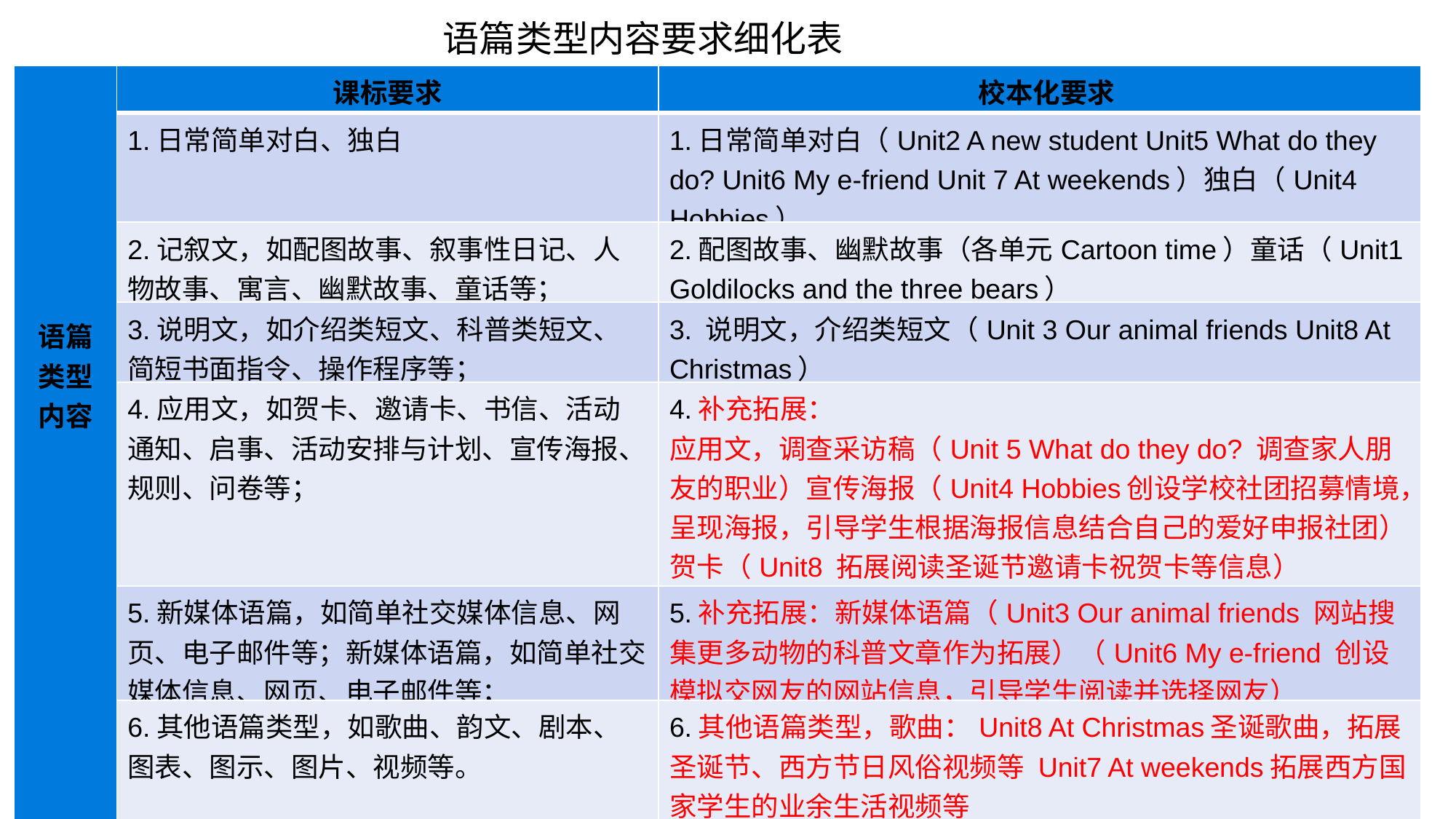

语篇类型内容要求细化表
| 语篇类型内容 | 课标要求 | 校本化要求 |
| --- | --- | --- |
|  | 1.日常简单对白、独白 | 1.日常简单对白（Unit2 A new student Unit5 What do they do? Unit6 My e-friend Unit 7 At weekends）独白（Unit4 Hobbies） |
|  | 2.记叙文，如配图故事、叙事性日记、人物故事、寓言、幽默故事、童话等； | 2.配图故事、幽默故事（各单元Cartoon time）童话（Unit1 Goldilocks and the three bears） |
|  | 3.说明文，如介绍类短文、科普类短文、简短书面指令、操作程序等； | 3. 说明文，介绍类短文（Unit 3 Our animal friends Unit8 At Christmas） |
|  | 4.应用文，如贺卡、邀请卡、书信、活动通知、启事、活动安排与计划、宣传海报、规则、问卷等； | 4.补充拓展： 应用文，调查采访稿（Unit 5 What do they do? 调查家人朋友的职业）宣传海报（Unit4 Hobbies创设学校社团招募情境，呈现海报，引导学生根据海报信息结合自己的爱好申报社团）贺卡（Unit8 拓展阅读圣诞节邀请卡祝贺卡等信息） |
|  | 5.新媒体语篇，如简单社交媒体信息、网页、电子邮件等；新媒体语篇，如简单社交媒体信息、网页、电子邮件等； | 5.补充拓展：新媒体语篇（Unit3 Our animal friends 网站搜集更多动物的科普文章作为拓展）（Unit6 My e-friend 创设模拟交网友的网站信息，引导学生阅读并选择网友） |
|  | 6.其他语篇类型，如歌曲、韵文、剧本、图表、图示、图片、视频等。 | 6.其他语篇类型，歌曲：Unit8 At Christmas圣诞歌曲，拓展圣诞节、西方节日风俗视频等 Unit7 At weekends拓展西方国家学生的业余生活视频等 |